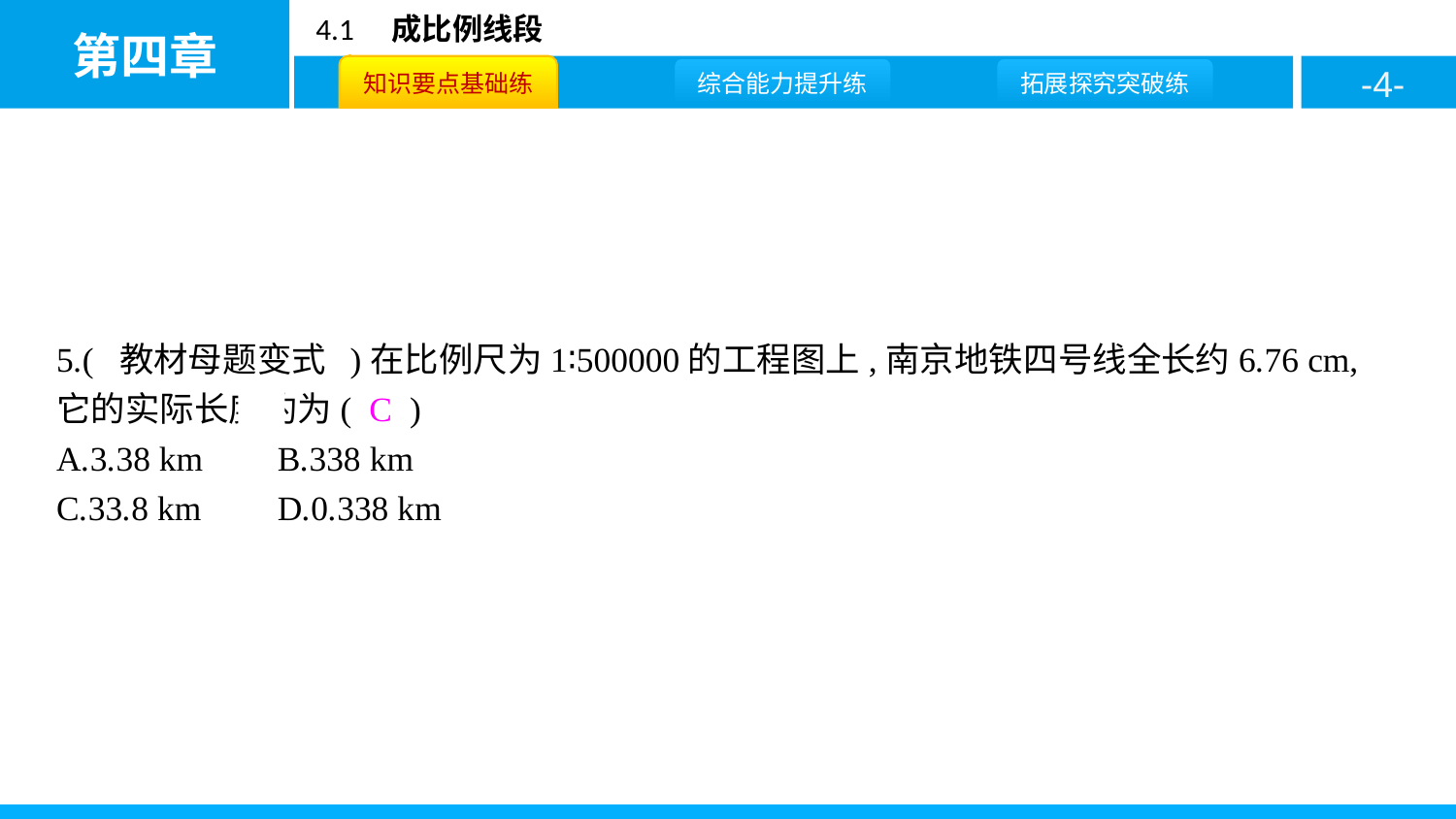

5.(  教材母题变式  )在比例尺为1∶500000的工程图上,南京地铁四号线全长约6.76 cm,它的实际长度约为(  C  )
A.3.38 km	B.338 km
C.33.8 km	D.0.338 km